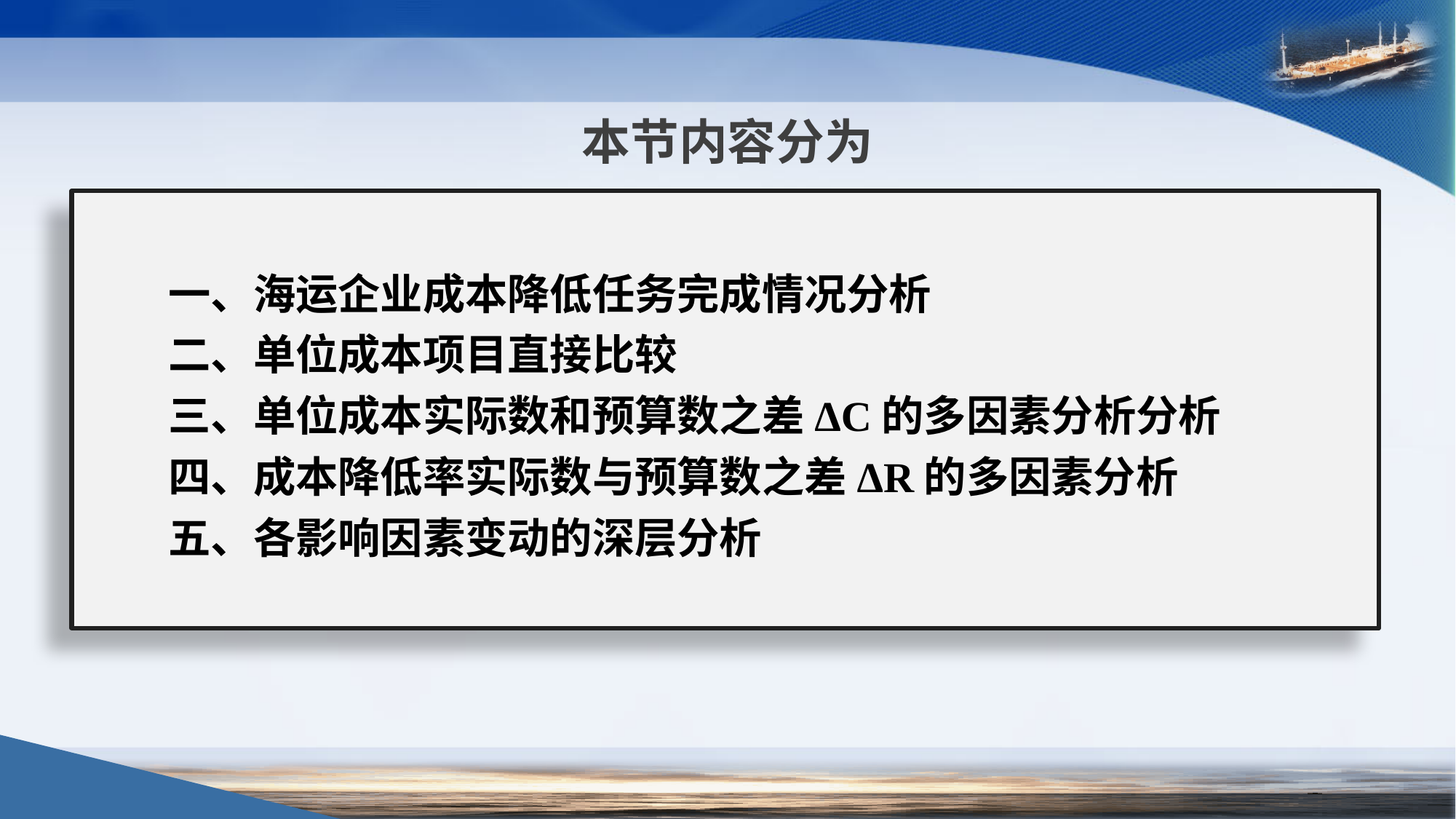

# 本节内容分为
一、海运企业成本降低任务完成情况分析
二、单位成本项目直接比较
三、单位成本实际数和预算数之差ΔC的多因素分析分析
四、成本降低率实际数与预算数之差ΔR的多因素分析
五、各影响因素变动的深层分析